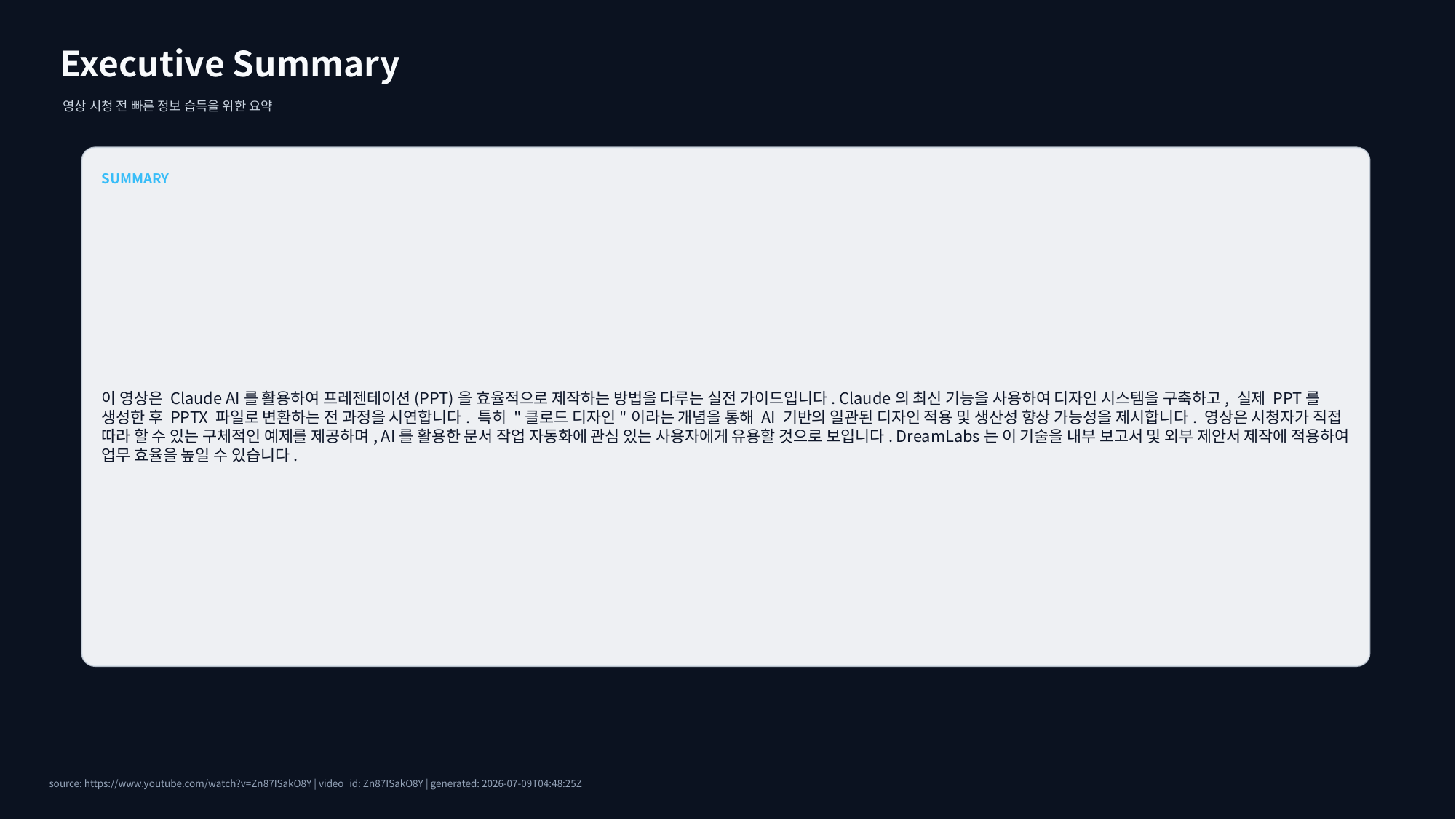

Executive Summary
영상 시청 전 빠른 정보 습득을 위한 요약

SUMMARY
이 영상은 Claude AI를 활용하여 프레젠테이션(PPT)을 효율적으로 제작하는 방법을 다루는 실전 가이드입니다. Claude의 최신 기능을 사용하여 디자인 시스템을 구축하고, 실제 PPT를 생성한 후 PPTX 파일로 변환하는 전 과정을 시연합니다. 특히 "클로드 디자인"이라는 개념을 통해 AI 기반의 일관된 디자인 적용 및 생산성 향상 가능성을 제시합니다. 영상은 시청자가 직접 따라 할 수 있는 구체적인 예제를 제공하며, AI를 활용한 문서 작업 자동화에 관심 있는 사용자에게 유용할 것으로 보입니다. DreamLabs는 이 기술을 내부 보고서 및 외부 제안서 제작에 적용하여 업무 효율을 높일 수 있습니다.
source: https://www.youtube.com/watch?v=Zn87ISakO8Y | video_id: Zn87ISakO8Y | generated: 2026-07-09T04:48:25Z